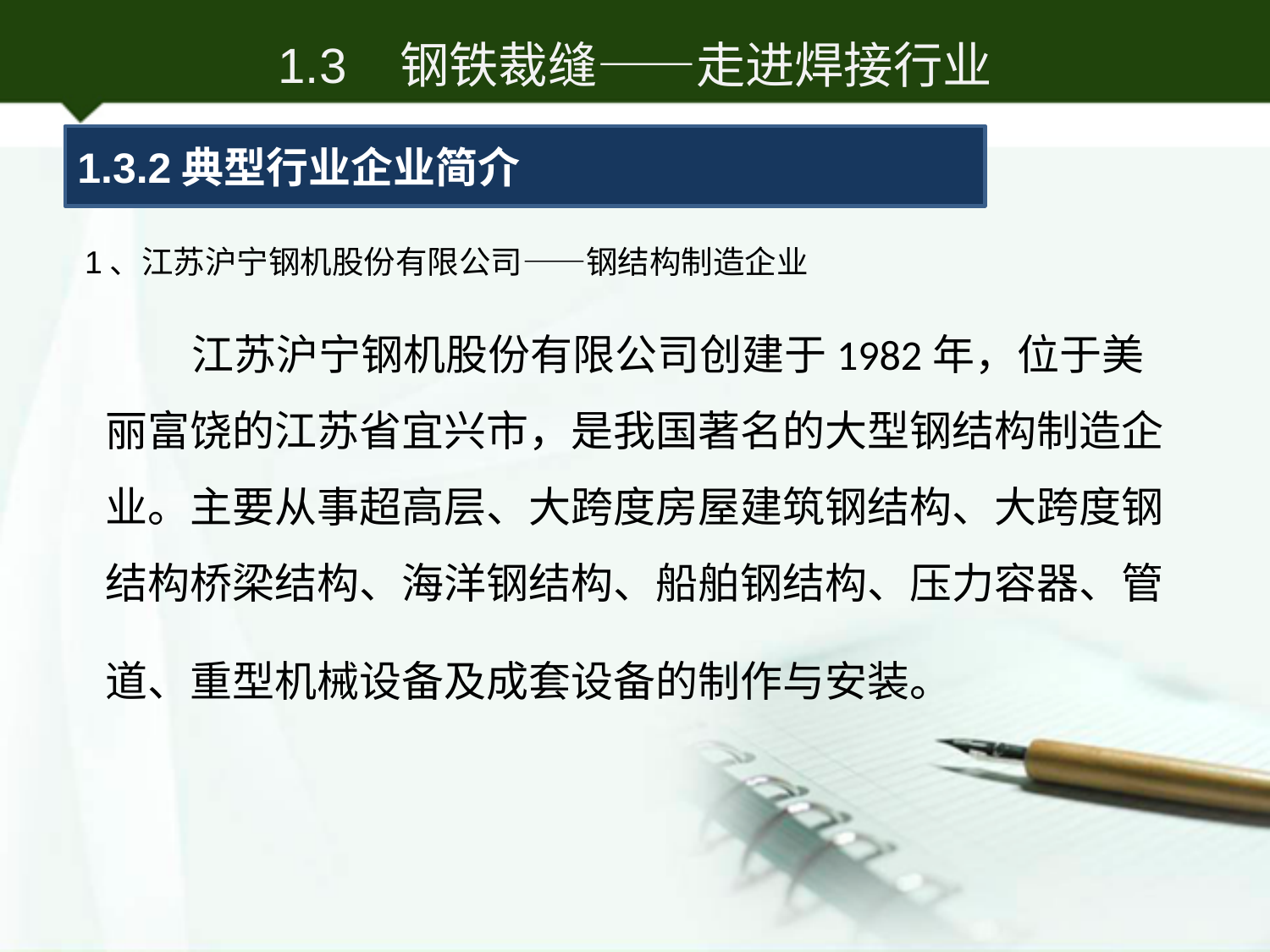

# 1.3   钢铁裁缝——走进焊接行业
1.3.2典型行业企业简介
1、江苏沪宁钢机股份有限公司——钢结构制造企业
             江苏沪宁钢机股份有限公司创建于1982年，位于美丽富饶的江苏省宜兴市，是我国著名的大型钢结构制造企业。主要从事超高层、大跨度房屋建筑钢结构、大跨度钢结构桥梁结构、海洋钢结构、船舶钢结构、压力容器、管道、重型机械设备及成套设备的制作与安装。